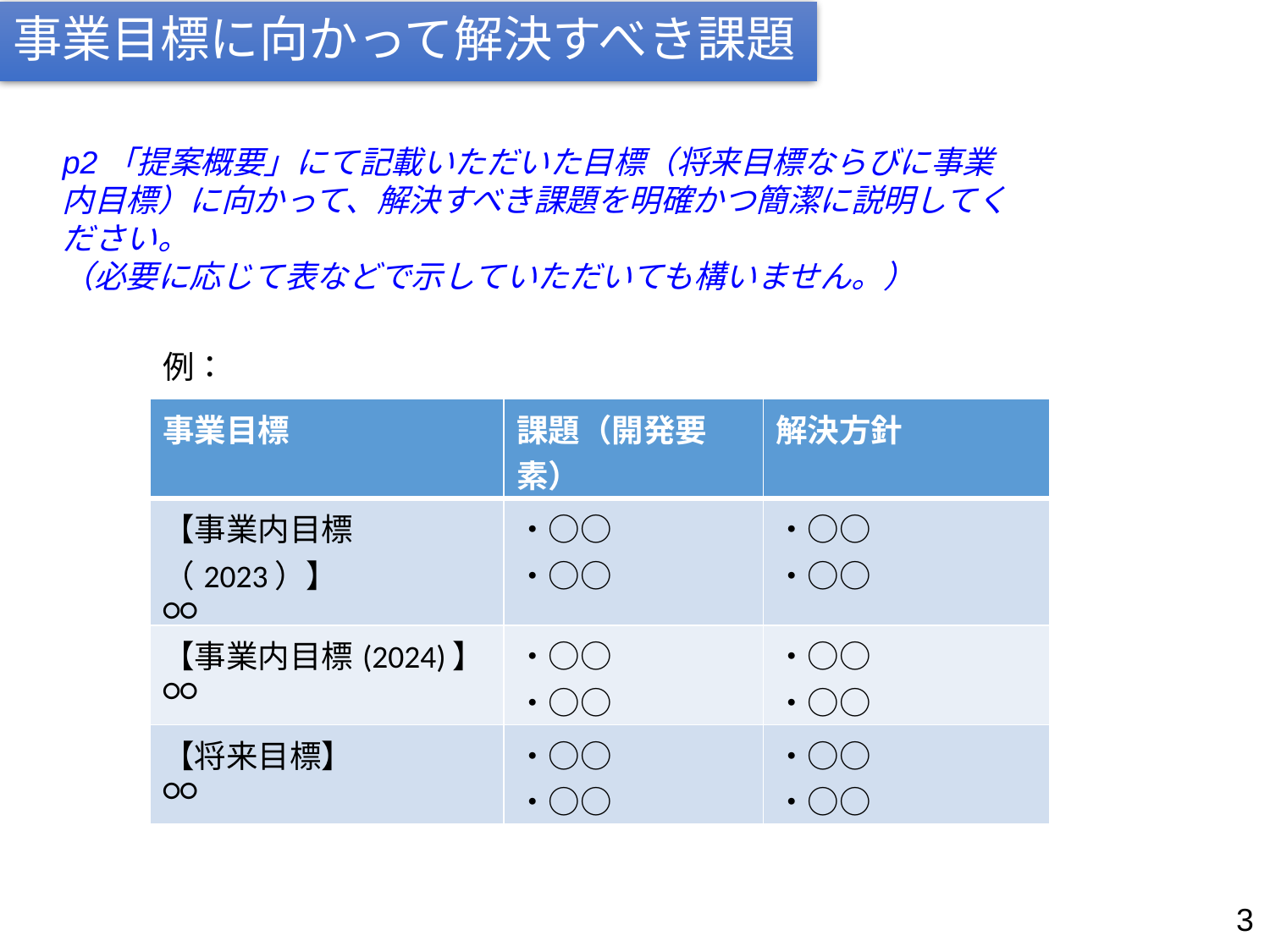

# 事業目標に向かって解決すべき課題
p2「提案概要」にて記載いただいた目標（将来目標ならびに事業内目標）に向かって、解決すべき課題を明確かつ簡潔に説明してください。
（必要に応じて表などで示していただいても構いません。）
例：
| 事業目標 | 課題（開発要素） | 解決方針 |
| --- | --- | --- |
| 【事業内目標（2023）】 ○○ | ・○○ ・○○ | ・○○ ・○○ |
| 【事業内目標(2024)】 ○○ | ・○○ ・○○ | ・○○ ・○○ |
| 【将来目標】 ○○ | ・○○ ・○○ | ・○○ ・○○ |
3